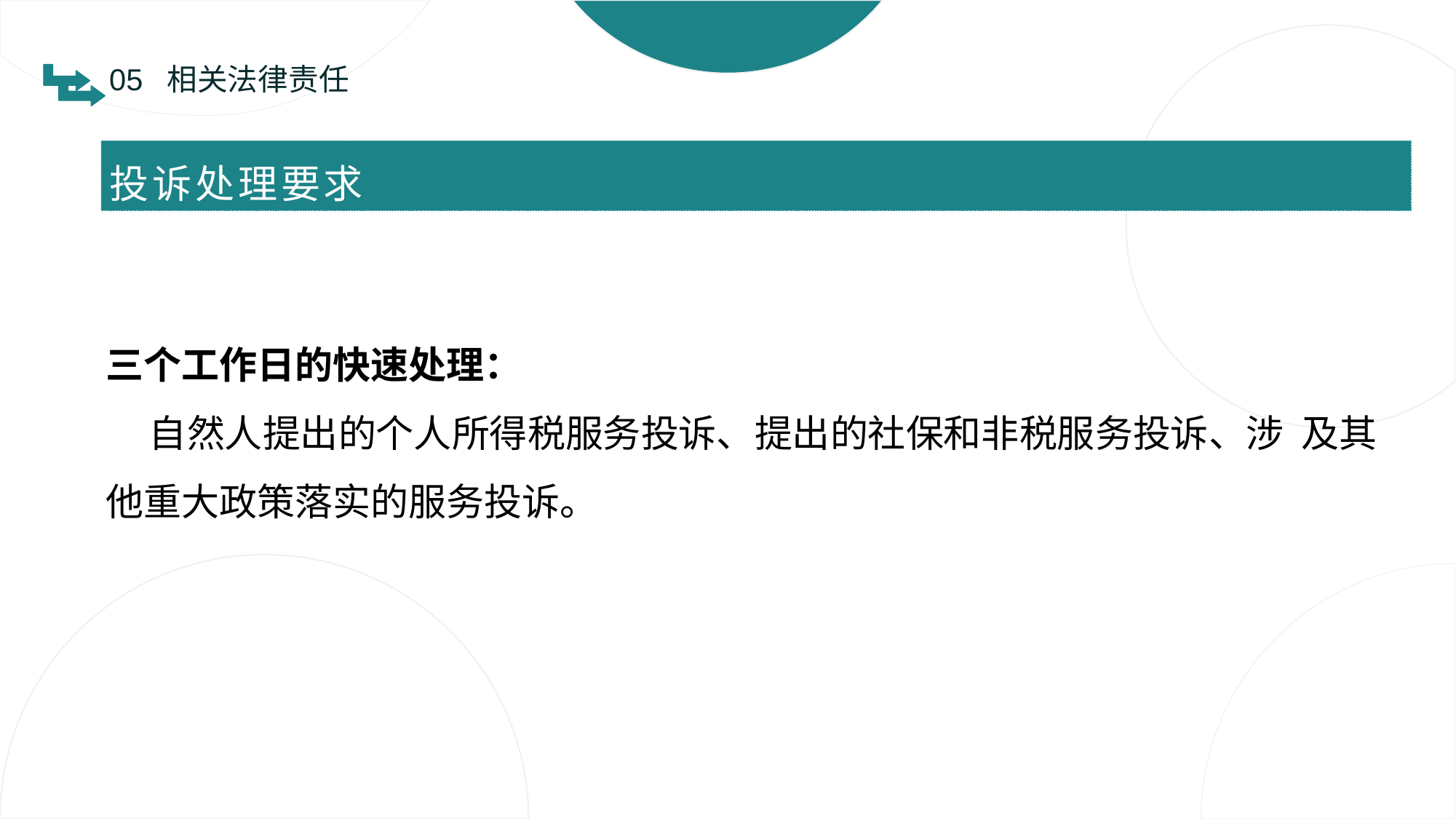

05  相关法律责任

投诉处理要求

三个工作日的快速处理：
    自然人提出的个人所得税服务投诉、提出的社保和非税服务投诉、涉  及其他重大政策落实的服务投诉。